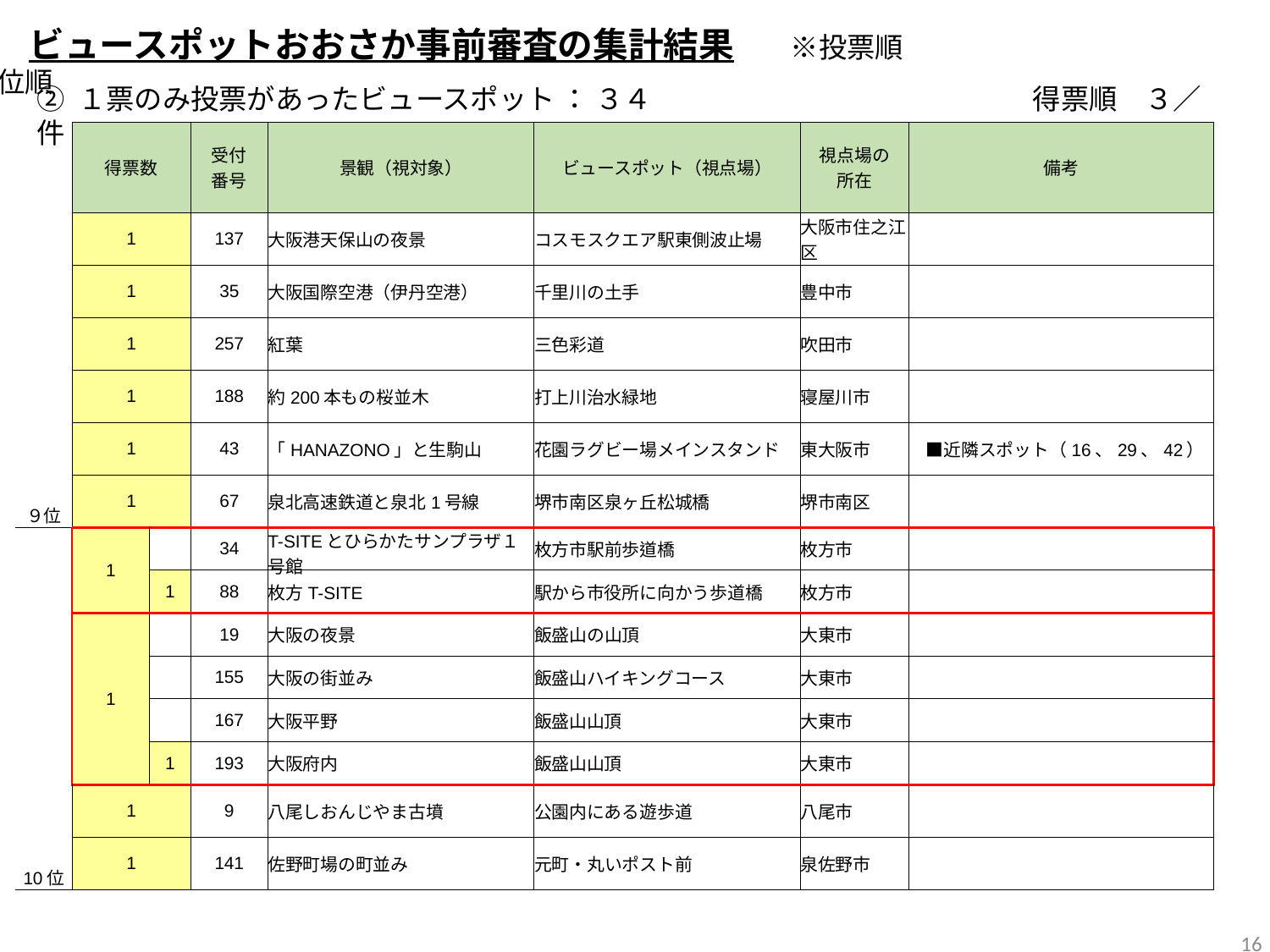

ビュースポットおおさか事前審査の集計結果　　※投票順位順
② １票のみ投票があったビュースポット ： ３４件
得票順　３／３
|  | 得票数 |  | 受付 番号 | 景観（視対象） | ビュースポット（視点場） | 視点場の所在 | 備考 |
| --- | --- | --- | --- | --- | --- | --- | --- |
|  |  |  |  |  |  |  |  |
|  | 1 |  | 137 | 大阪港天保山の夜景 | コスモスクエア駅東側波止場 | 大阪市住之江区 |  |
|  | 1 |  | 35 | 大阪国際空港（伊丹空港） | 千里川の土手 | 豊中市 |  |
|  | 1 |  | 257 | 紅葉 | 三色彩道 | 吹田市 |  |
|  | 1 |  | 188 | 約200本もの桜並木 | 打上川治水緑地 | 寝屋川市 |  |
|  | 1 |  | 43 | 「HANAZONO」と生駒山 | 花園ラグビー場メインスタンド | 東大阪市 | ■近隣スポット（16、29、42） |
| ９位 | 1 |  | 67 | 泉北高速鉄道と泉北1号線 | 堺市南区泉ヶ丘松城橋 | 堺市南区 |  |
|  | 1 |  | 34 | T-SITEとひらかたサンプラザ１号館 | 枚方市駅前歩道橋 | 枚方市 |  |
|  |  | 1 | 88 | 枚方T-SITE | 駅から市役所に向かう歩道橋 | 枚方市 |  |
|  | 1 |  | 19 | 大阪の夜景 | 飯盛山の山頂 | 大東市 |  |
|  |  |  | 155 | 大阪の街並み | 飯盛山ハイキングコース | 大東市 |  |
|  |  |  | 167 | 大阪平野 | 飯盛山山頂 | 大東市 |  |
|  |  | 1 | 193 | 大阪府内 | 飯盛山山頂 | 大東市 |  |
|  | 1 |  | 9 | 八尾しおんじやま古墳 | 公園内にある遊歩道 | 八尾市 |  |
| 10位 | 1 |  | 141 | 佐野町場の町並み | 元町・丸いポスト前 | 泉佐野市 |  |
16